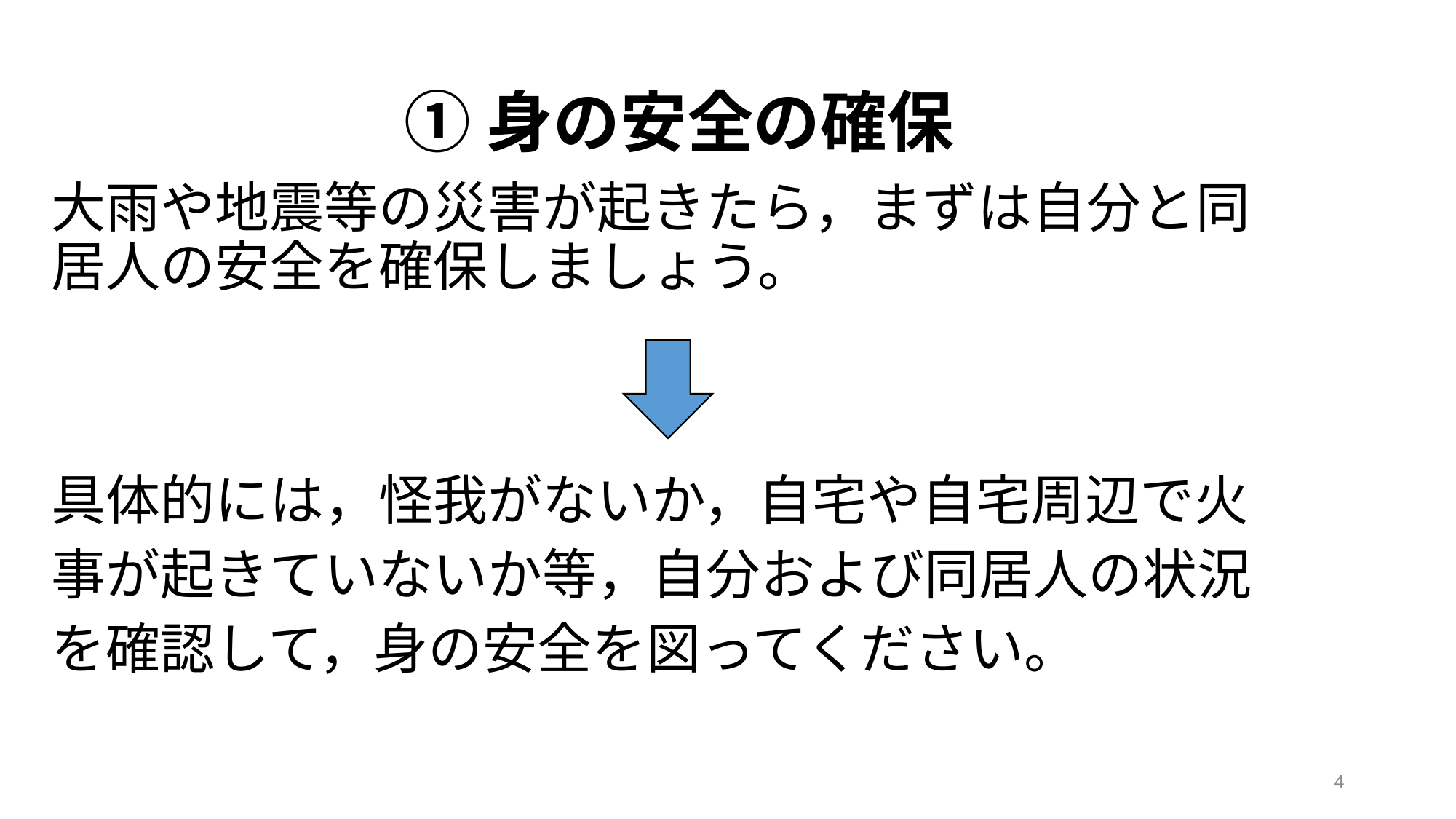

# ①身の安全の確保
大雨や地震等の災害が起きたら，まずは自分と同居人の安全を確保しましょう。

具体的には，怪我がないか，自宅や自宅周辺で火
事が起きていないか等，自分および同居人の状況
を確認して，身の安全を図ってください。

4